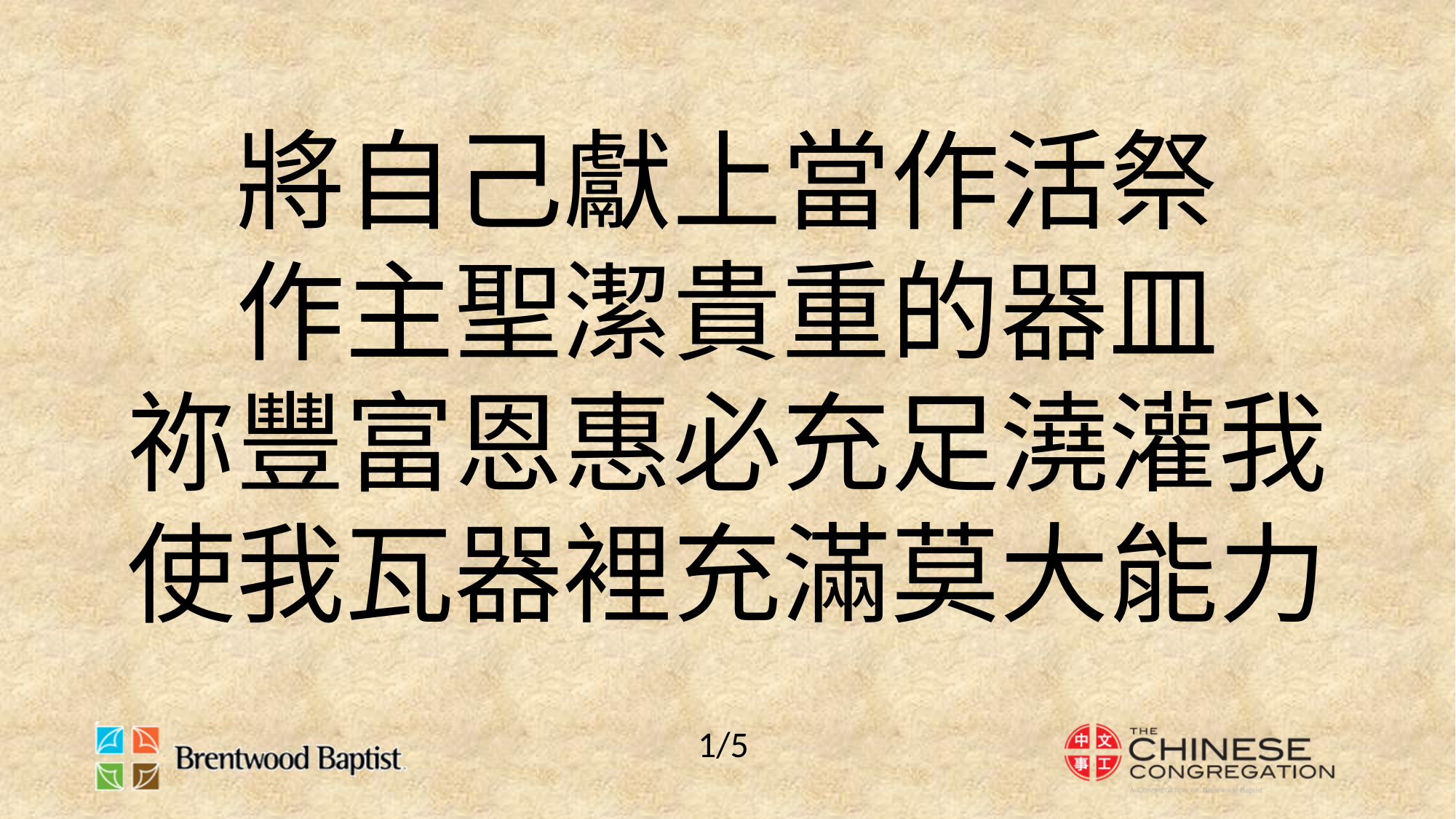

將自己獻上當作活祭
作主聖潔貴重的器皿
祢豐富恩惠必充足澆灌我
使我瓦器裡充滿莫大能力
1/5